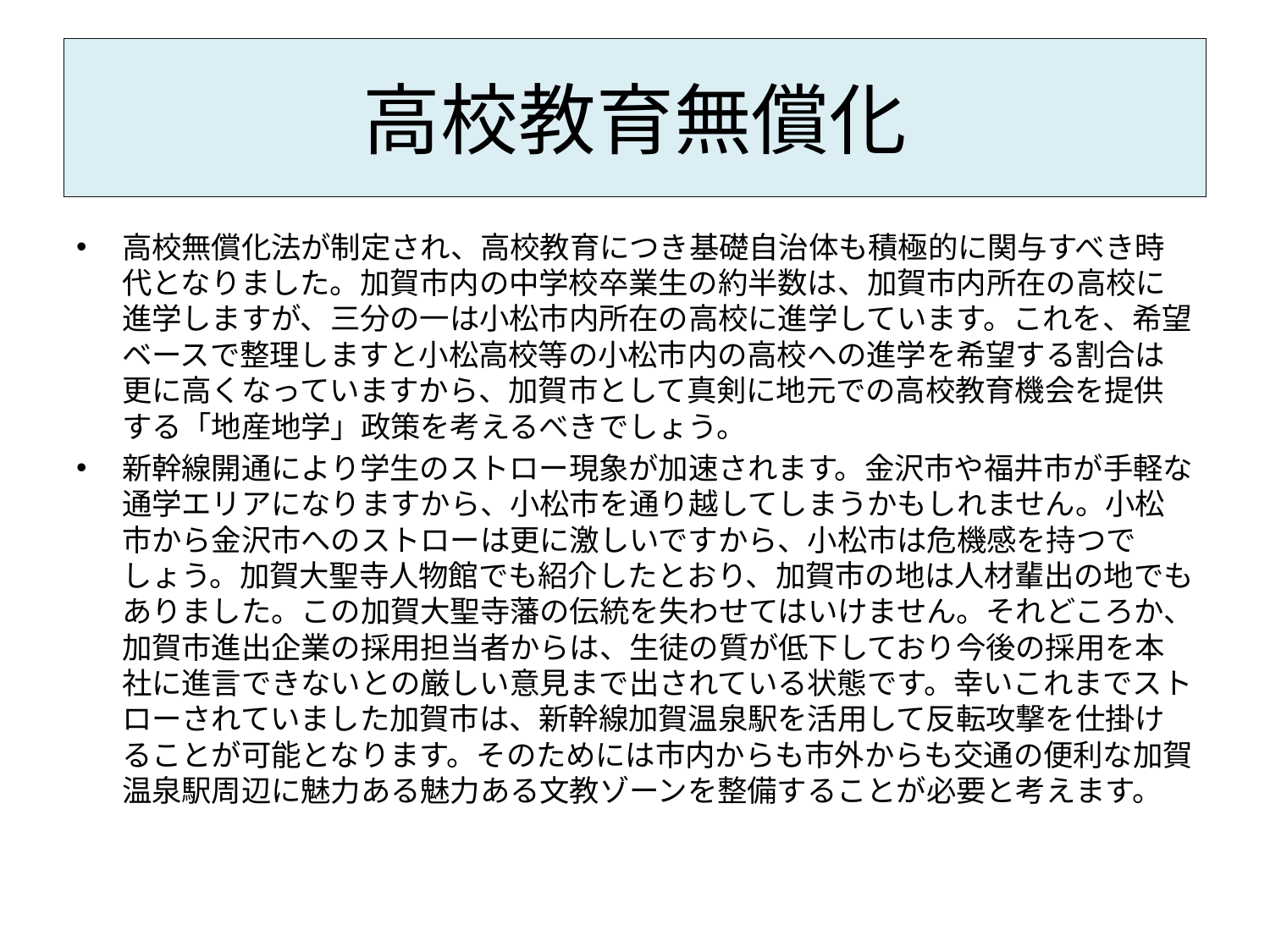

# 高校教育無償化
高校無償化法が制定され、高校教育につき基礎自治体も積極的に関与すべき時代となりました。加賀市内の中学校卒業生の約半数は、加賀市内所在の高校に進学しますが、三分の一は小松市内所在の高校に進学しています。これを、希望ベースで整理しますと小松高校等の小松市内の高校への進学を希望する割合は更に高くなっていますから、加賀市として真剣に地元での高校教育機会を提供する「地産地学」政策を考えるべきでしょう。
新幹線開通により学生のストロー現象が加速されます。金沢市や福井市が手軽な通学エリアになりますから、小松市を通り越してしまうかもしれません。小松市から金沢市へのストローは更に激しいですから、小松市は危機感を持つでしょう。加賀大聖寺人物館でも紹介したとおり、加賀市の地は人材輩出の地でもありました。この加賀大聖寺藩の伝統を失わせてはいけません。それどころか、加賀市進出企業の採用担当者からは、生徒の質が低下しており今後の採用を本社に進言できないとの厳しい意見まで出されている状態です。幸いこれまでストローされていました加賀市は、新幹線加賀温泉駅を活用して反転攻撃を仕掛けることが可能となります。そのためには市内からも市外からも交通の便利な加賀温泉駅周辺に魅力ある魅力ある文教ゾーンを整備することが必要と考えます。